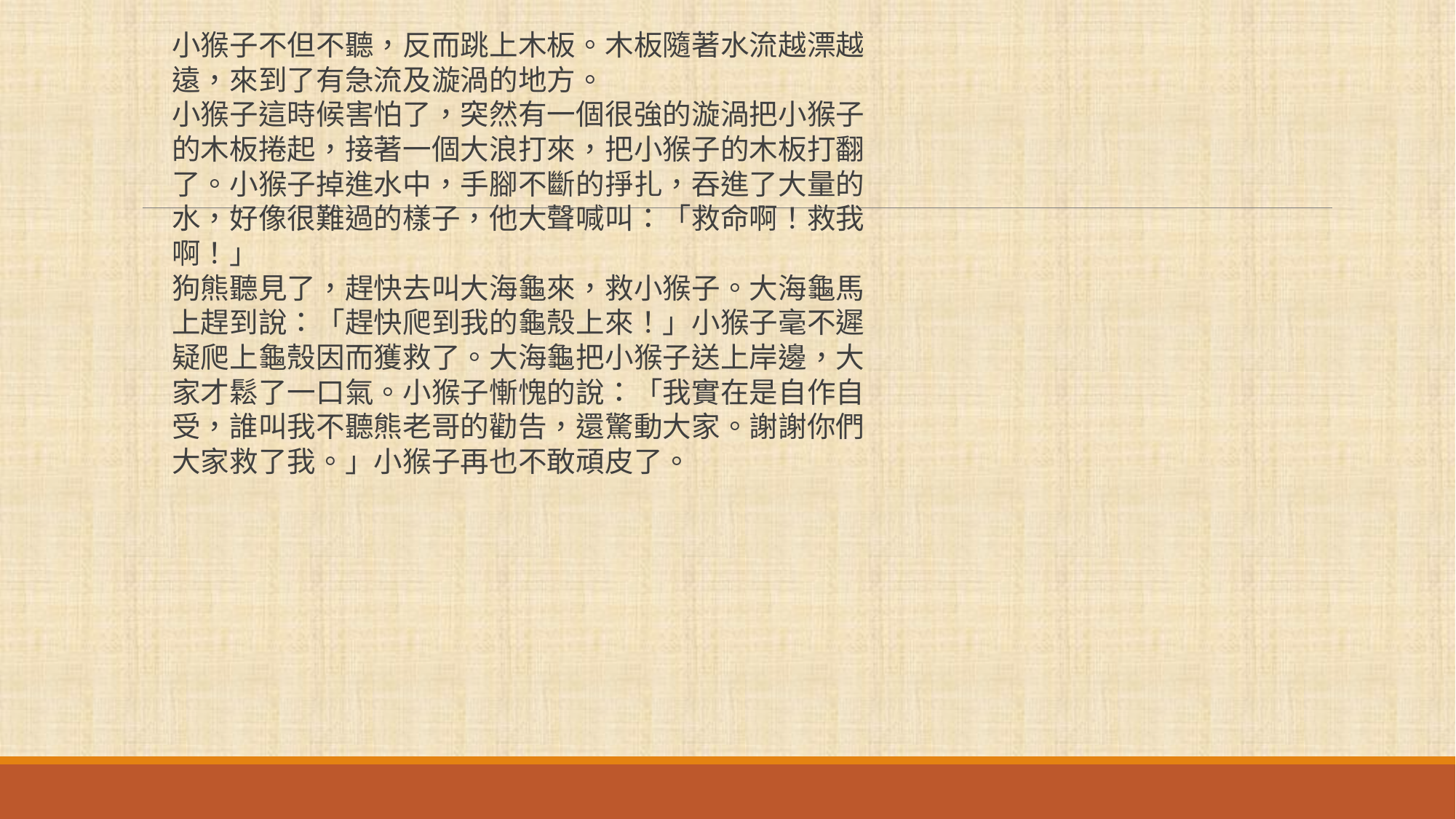

小猴子不但不聽，反而跳上木板。木板隨著水流越漂越
遠，來到了有急流及漩渦的地方。
小猴子這時候害怕了，突然有一個很強的漩渦把小猴子
的木板捲起，接著一個大浪打來，把小猴子的木板打翻
了。小猴子掉進水中，手腳不斷的掙扎，吞進了大量的
水，好像很難過的樣子，他大聲喊叫：「救命啊！救我
啊！」
狗熊聽見了，趕快去叫大海龜來，救小猴子。大海龜馬
上趕到說：「趕快爬到我的龜殼上來！」小猴子毫不遲
疑爬上龜殼因而獲救了。大海龜把小猴子送上岸邊，大
家才鬆了一口氣。小猴子慚愧的說：「我實在是自作自
受，誰叫我不聽熊老哥的勸告，還驚動大家。謝謝你們
大家救了我。」小猴子再也不敢頑皮了。